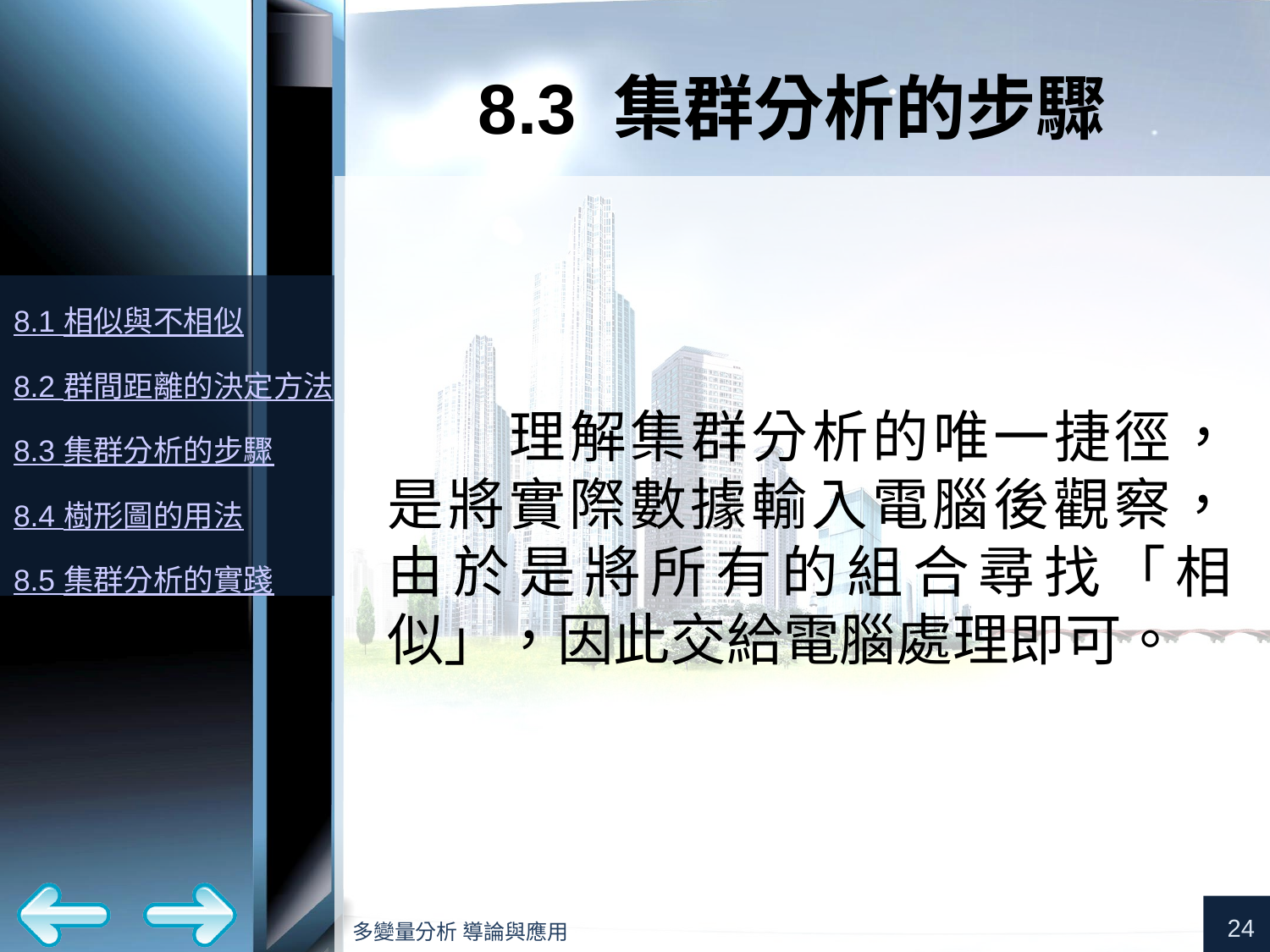

# 8.3 集群分析的步驟
理解集群分析的唯一捷徑，是將實際數據輸入電腦後觀察，由於是將所有的組合尋找「相似」，因此交給電腦處理即可。
24
多變量分析 導論與應用